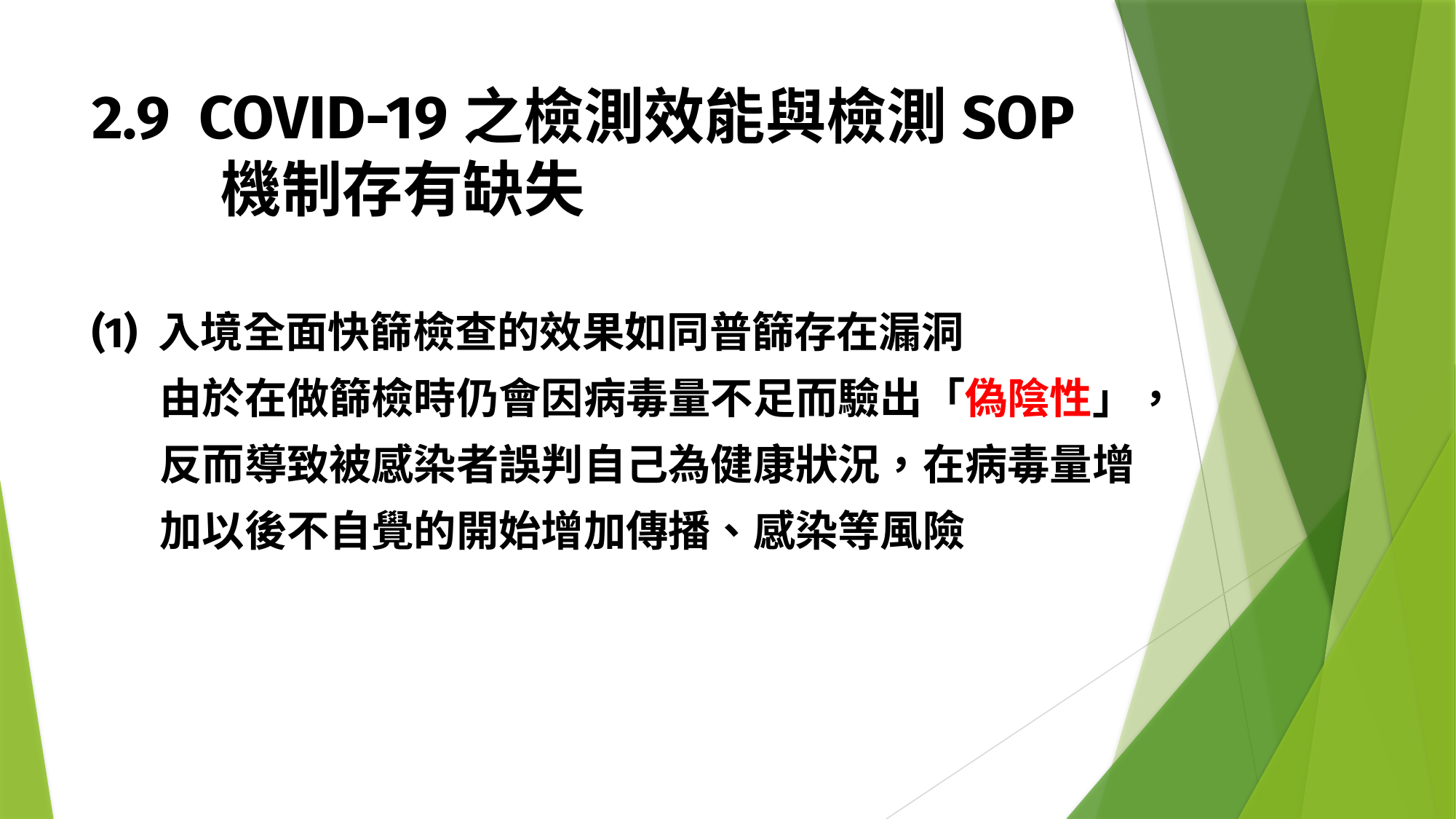

# 2.9  COVID-19之檢測效能與檢測SOP 機制存有缺失
(1) 入境全面快篩檢查的效果如同普篩存在漏洞
      由於在做篩檢時仍會因病毒量不足而驗出「偽陰性」，
      反而導致被感染者誤判自己為健康狀況，在病毒量增
      加以後不自覺的開始增加傳播、感染等風險